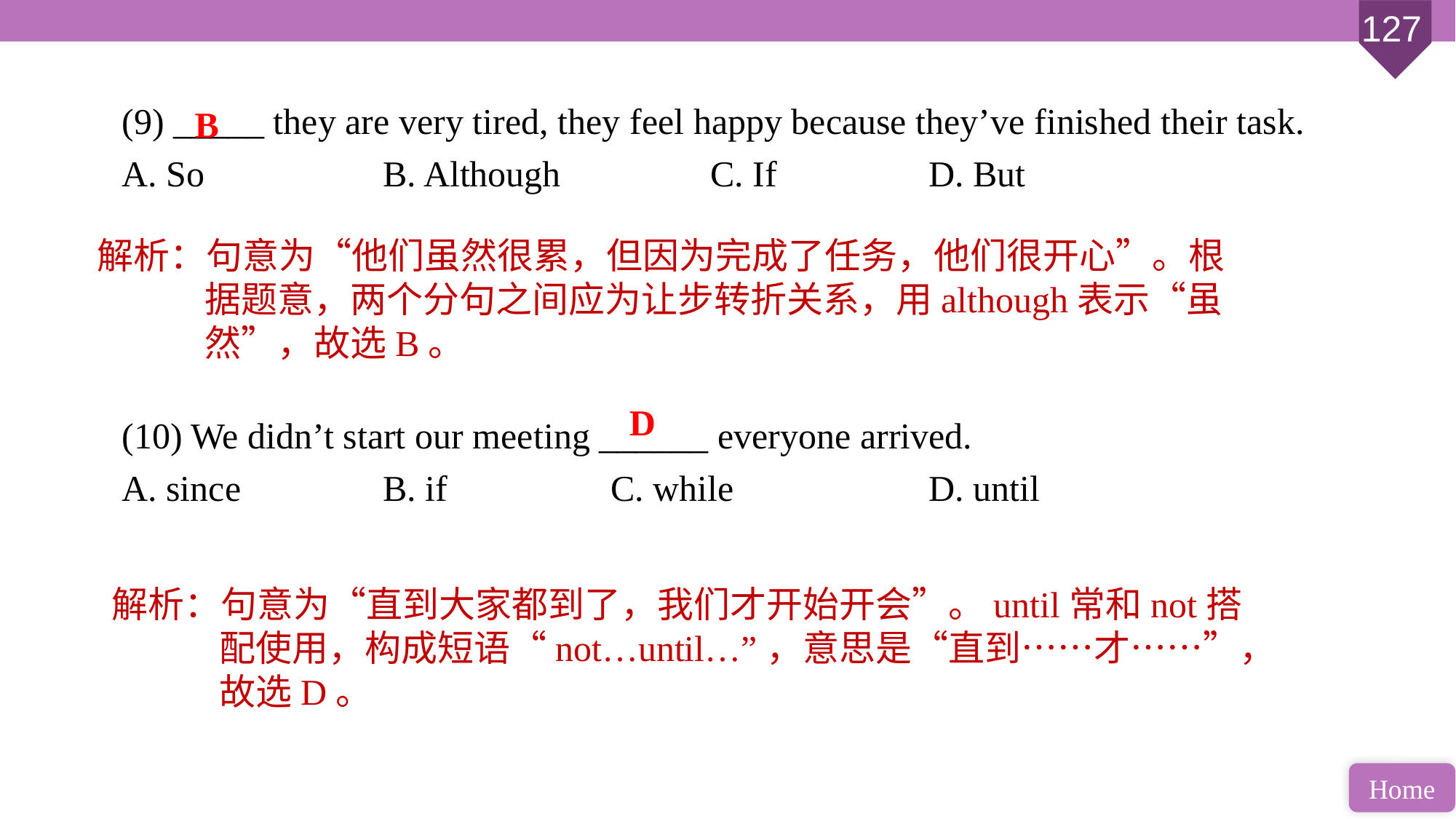

(9) _____ they are very tired, they feel happy because they’ve finished their task.
A. So 		B. Although 		C. If 		D. But

(10) We didn’t start our meeting ______ everyone arrived.
A. since 		B. if		 C. while 		D. until
B
解析：句意为“他们虽然很累，但因为完成了任务，他们很开心”。根据题意，两个分句之间应为让步转折关系，用although表示“虽然”，故选B。
D
解析：句意为“直到大家都到了，我们才开始开会”。until常和not搭配使用，构成短语“not…until…”，意思是“直到……才……”，故选D。